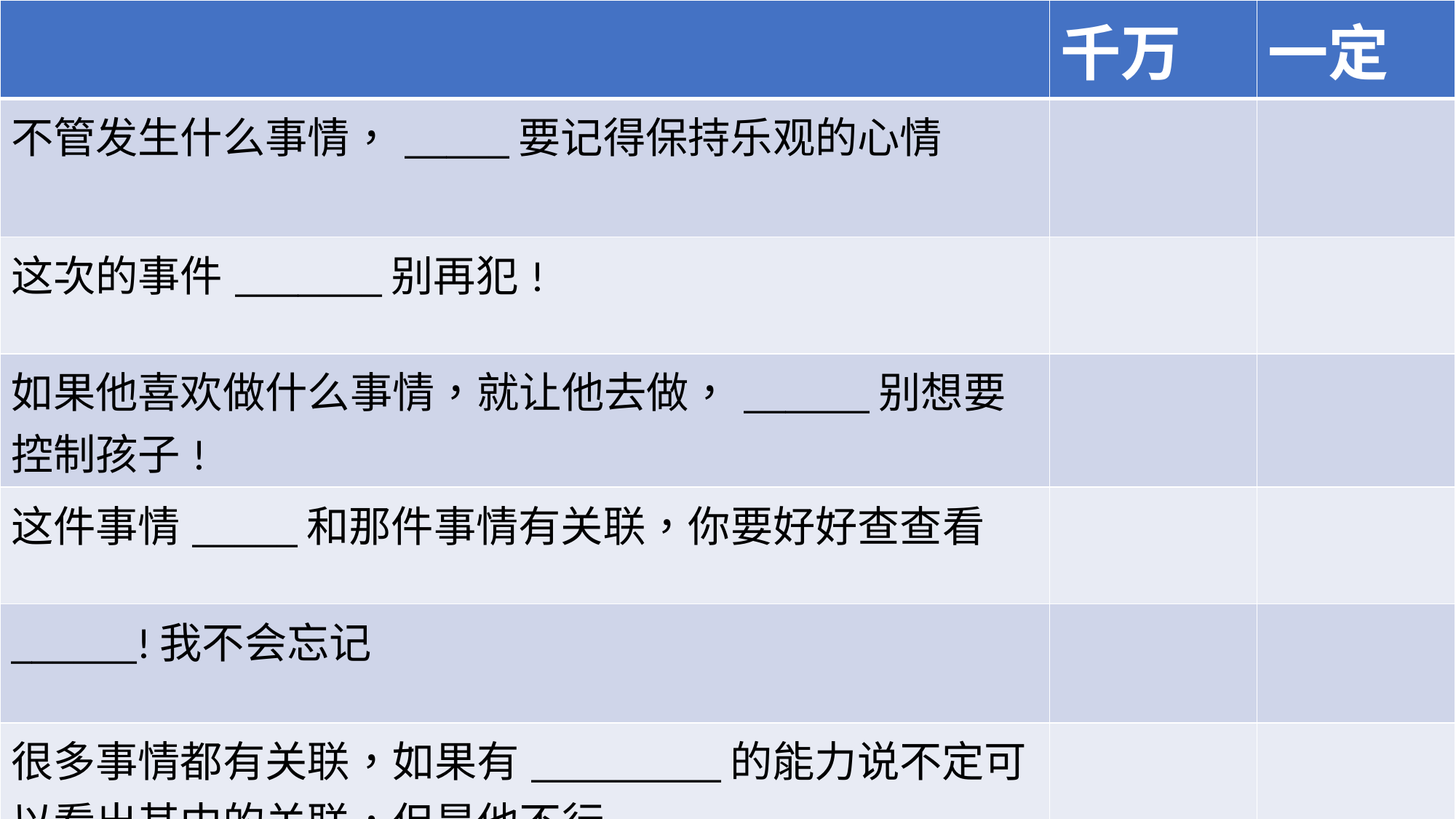

|  | 千万 | 一定 |
| --- | --- | --- |
| 不管发生什么事情，\_\_\_\_\_要记得保持乐观的心情 |  |  |
| 这次的事件\_\_\_\_\_\_\_别再犯! |  |  |
| 如果他喜欢做什么事情，就让他去做，\_\_\_\_\_\_别想要 控制孩子! |  |  |
| 这件事情\_\_\_\_\_和那件事情有关联，你要好好查查看 |  |  |
| \_\_\_\_\_\_!我不会忘记 |  |  |
| 很多事情都有关联，如果有\_\_\_\_\_\_\_\_\_的能力说不定可以看出其中的关联，但是他不行 |  |  |